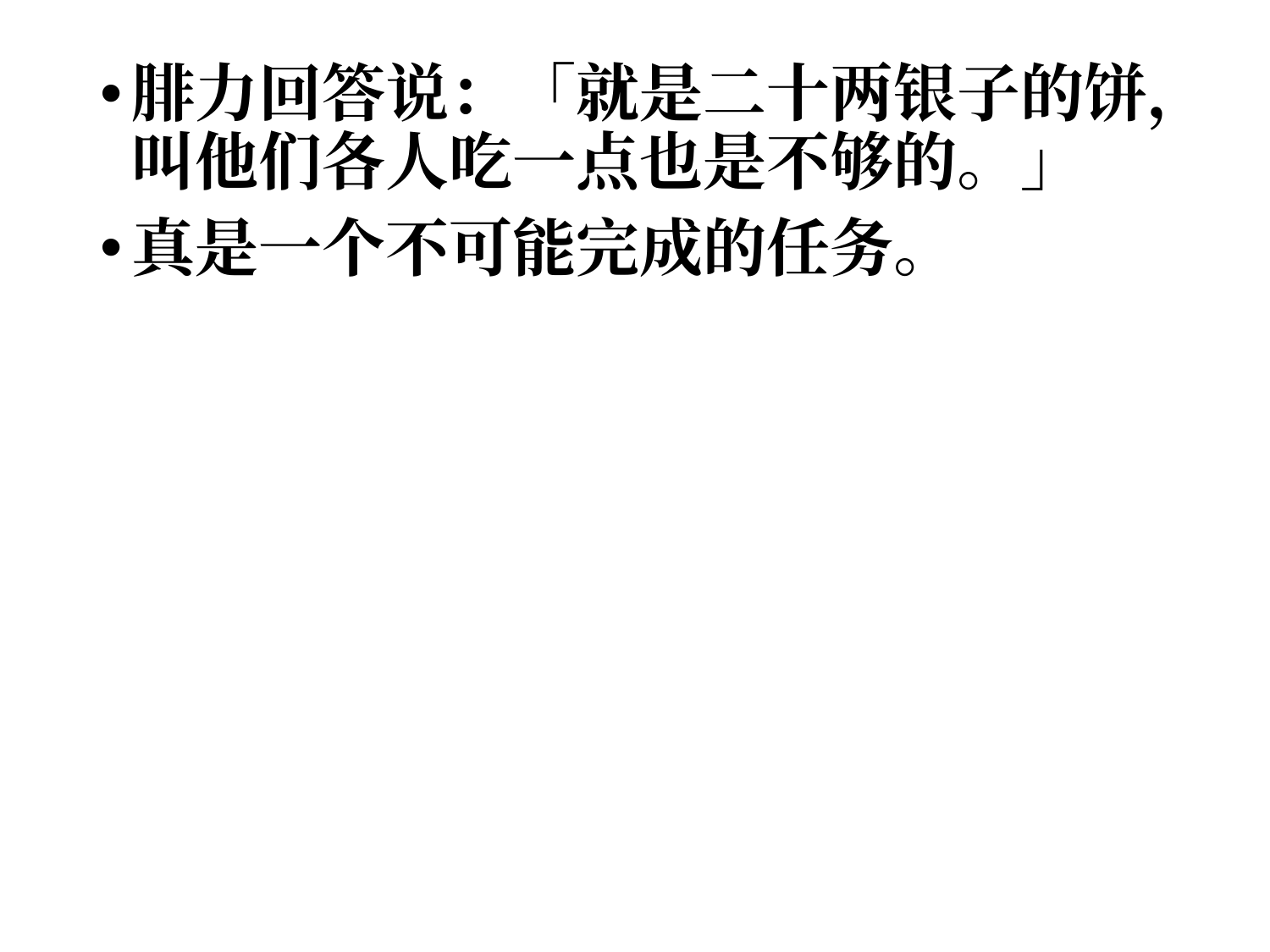

腓力回答说：「就是二十两银子的饼，叫他们各人吃一点也是不够的。」
真是一个不可能完成的任务。